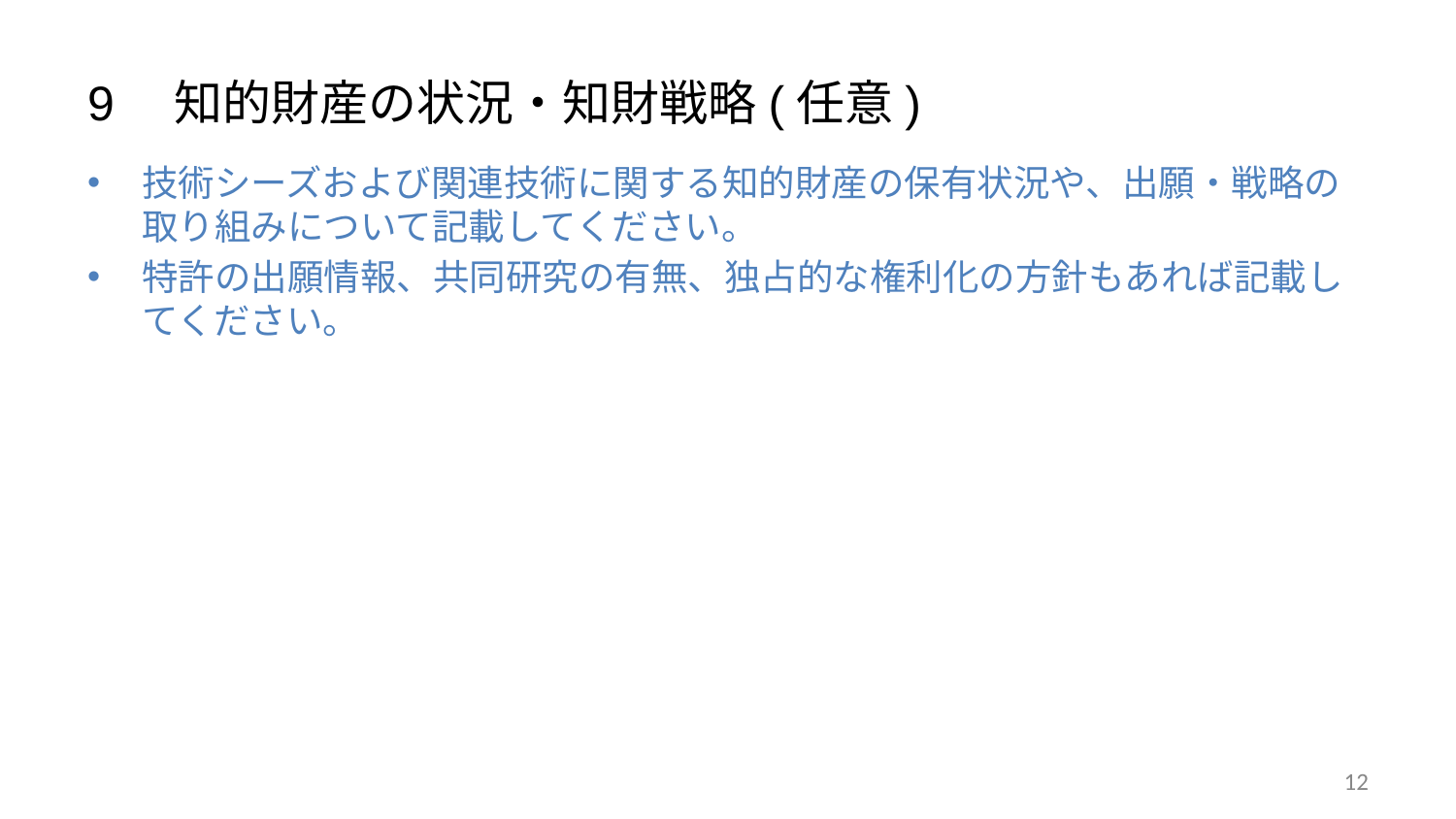

# 9　知的財産の状況・知財戦略(任意)
技術シーズおよび関連技術に関する知的財産の保有状況や、出願・戦略の取り組みについて記載してください。
特許の出願情報、共同研究の有無、独占的な権利化の方針もあれば記載してください。
12